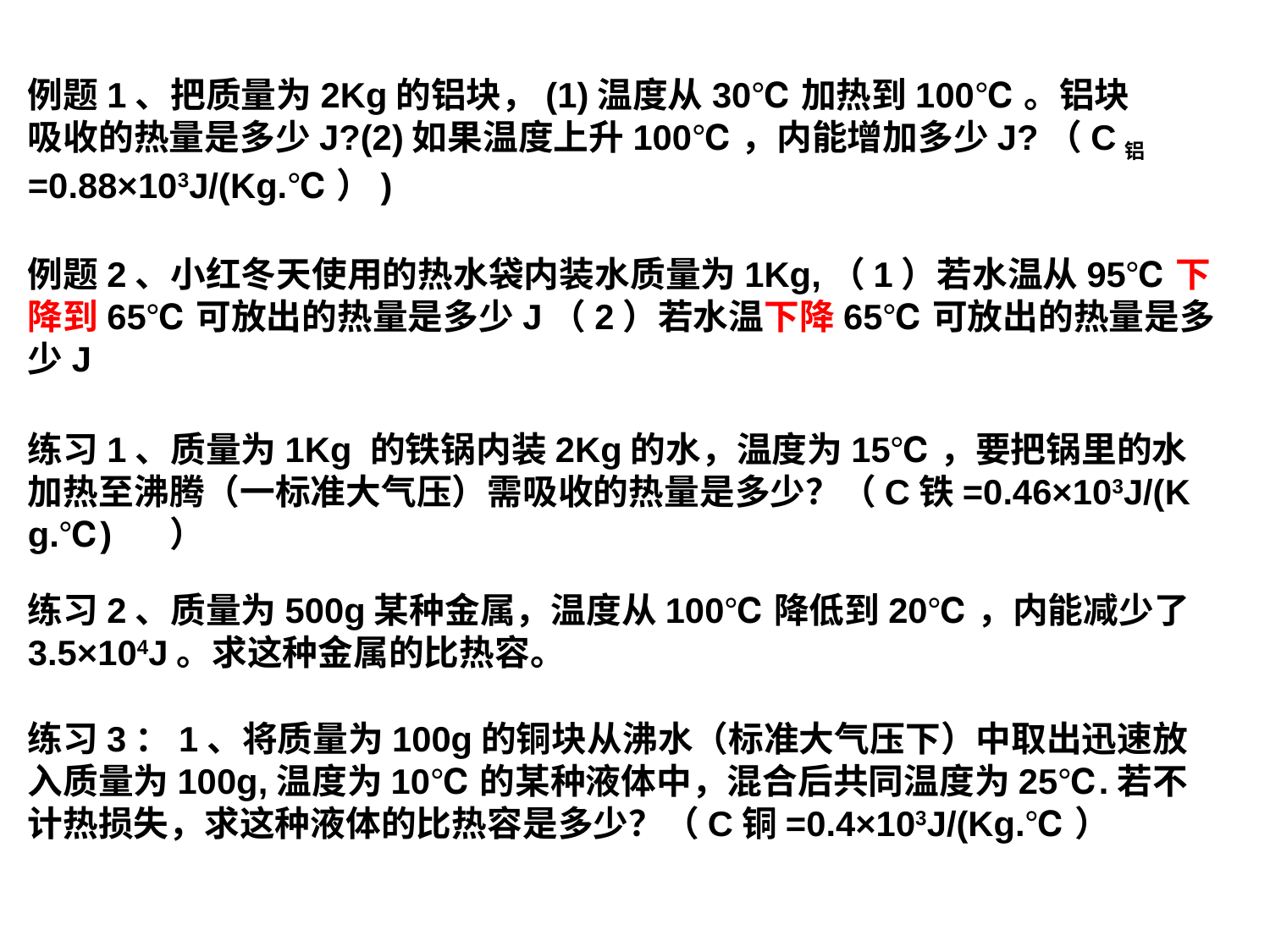

例题1、把质量为2Kg的铝块，(1)温度从30℃加热到100℃。铝块吸收的热量是多少J?(2)如果温度上升100℃，内能增加多少J?（C铝=0.88×103J/(Kg.℃）)
例题2、小红冬天使用的热水袋内装水质量为1Kg,（1）若水温从95℃下降到65℃可放出的热量是多少J（2）若水温下降65℃可放出的热量是多少J
练习1、质量为1Kg 的铁锅内装2Kg的水，温度为15℃，要把锅里的水加热至沸腾（一标准大气压）需吸收的热量是多少？（C铁=0.46×103J/(Kg.℃)     ）
练习2、质量为500g某种金属，温度从100℃降低到20℃，内能减少了3.5×104J。求这种金属的比热容。
练习3：1、将质量为100g的铜块从沸水（标准大气压下）中取出迅速放入质量为100g,温度为10℃的某种液体中，混合后共同温度为25℃.若不计热损失，求这种液体的比热容是多少？（C铜=0.4×103J/(Kg.℃）